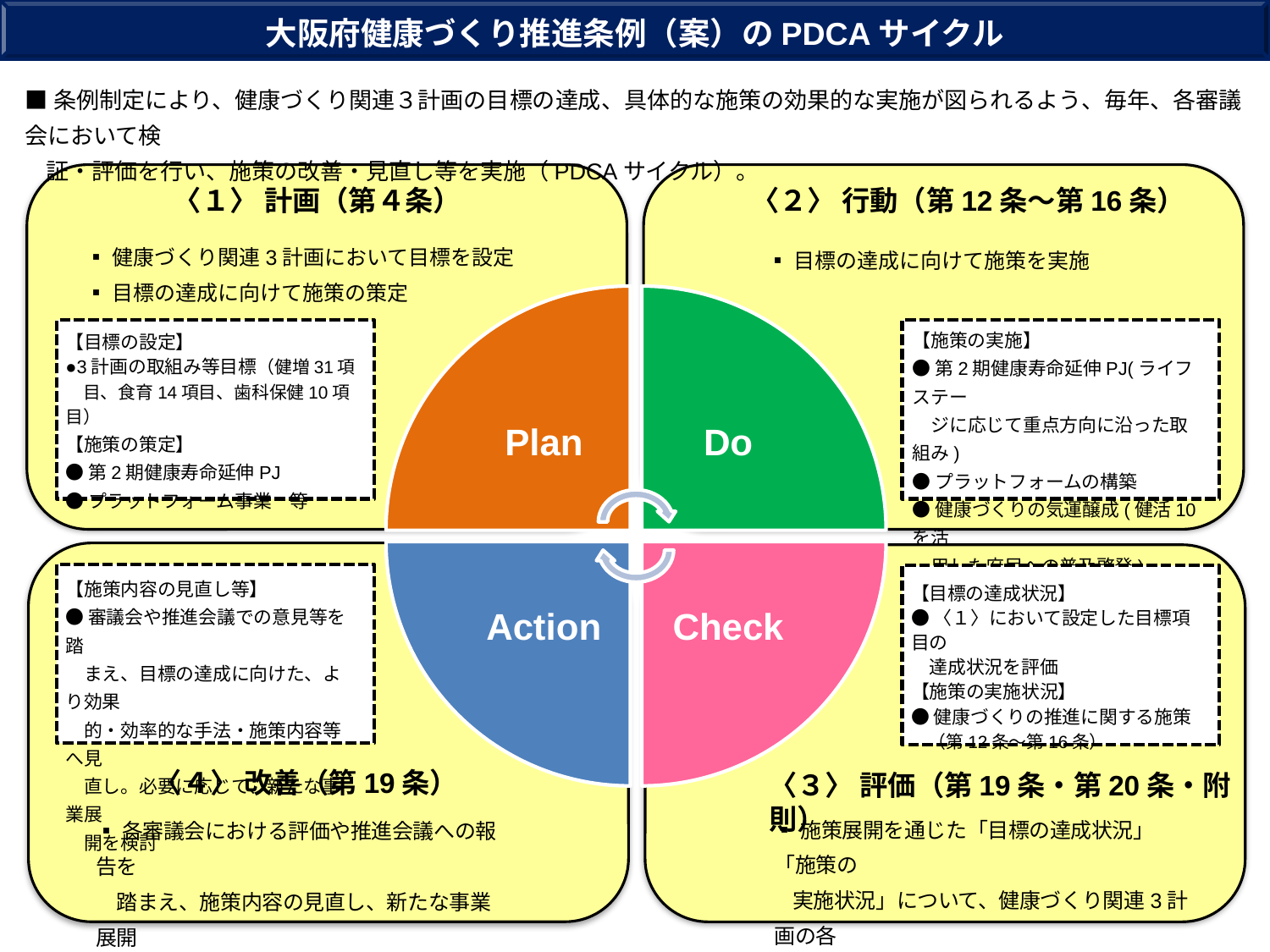

大阪府健康づくり推進条例（案）のPDCAサイクル
■条例制定により、健康づくり関連３計画の目標の達成、具体的な施策の効果的な実施が図られるよう、毎年、各審議会において検
   証・評価を行い、施策の改善・見直し等を実施（PDCAサイクル）。

〈１〉 計画（第４条）
〈２〉 行動（第12条～第16条）
Plan
Do
Check
Action
▪健康づくり関連3計画において目標を設定
▪目標の達成に向けて施策の策定

▪目標の達成に向けて施策を実施
【施策の実施】
●第2期健康寿命延伸PJ(ライフステー
　ジに応じて重点方向に沿った取組み)
●プラットフォームの構築
●健康づくりの気運醸成(健活10を活
　用した府民への普及啓発)
【目標の設定】
●3計画の取組み等目標（健増31項
　目、食育14項目、歯科保健10項目）
【施策の策定】
●第2期健康寿命延伸PJ
●プラットフォーム事業　等

【施策内容の見直し等】
●審議会や推進会議での意見等を踏
　まえ、目標の達成に向けた、より効果
　的・効率的な手法・施策内容等へ見
　直し。必要に応じて、新たな事業展
　開を検討

【目標の達成状況】
●〈１〉において設定した目標項目の
　達成状況を評価
【施策の実施状況】
●健康づくりの推進に関する施策
　（第12条～第16条）
〈４〉 改善（第19条）
〈３〉 評価（第19条・第20条・附則）
▪施策展開を通じた「目標の達成状況」「施策の
   実施状況」について、健康づくり関連3計画の各
   審議会の意見を聴き、報告書を作成・公表
▪各審議会における評価や推進会議への報告を
　踏まえ、施策内容の見直し、新たな事業展開
　等への反映